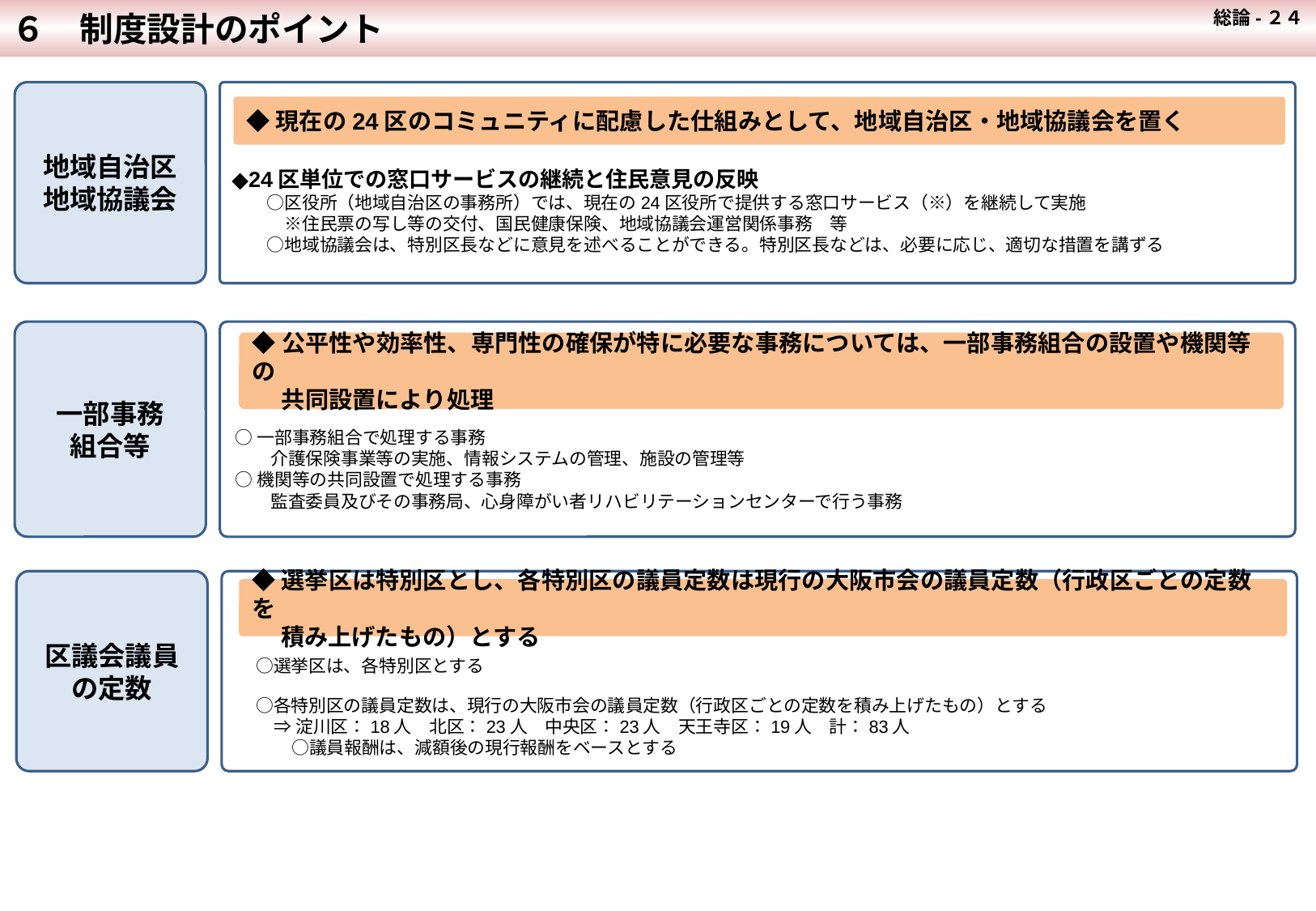

６　制度設計のポイント
 総論-２４

地域自治区
地域協議会
◆現在の24区のコミュニティに配慮した仕組みとして、地域自治区・地域協議会を置く
◆24区単位での窓口サービスの継続と住民意見の反映
　　○区役所（地域自治区の事務所）では、現在の24区役所で提供する窓口サービス（※）を継続して実施
　　　※住民票の写し等の交付、国民健康保険、地域協議会運営関係事務　等
　　○地域協議会は、特別区長などに意見を述べることができる。特別区長などは、必要に応じ、適切な措置を講ずる

一部事務
組合等

◆公平性や効率性、専門性の確保が特に必要な事務については、一部事務組合の設置や機関等の
　 共同設置により処理
○一部事務組合で処理する事務
　　介護保険事業等の実施、情報システムの管理、施設の管理等
○機関等の共同設置で処理する事務
　　監査委員及びその事務局、心身障がい者リハビリテーションセンターで行う事務

区議会議員の定数
◆選挙区は特別区とし、各特別区の議員定数は現行の大阪市会の議員定数（行政区ごとの定数を
　 積み上げたもの）とする
　○選挙区は、各特別区とする
　○各特別区の議員定数は、現行の大阪市会の議員定数（行政区ごとの定数を積み上げたもの）とする
⇒淀川区：18人　北区：23人　中央区：23人　天王寺区：19人　計：83人
　○議員報酬は、減額後の現行報酬をベースとする